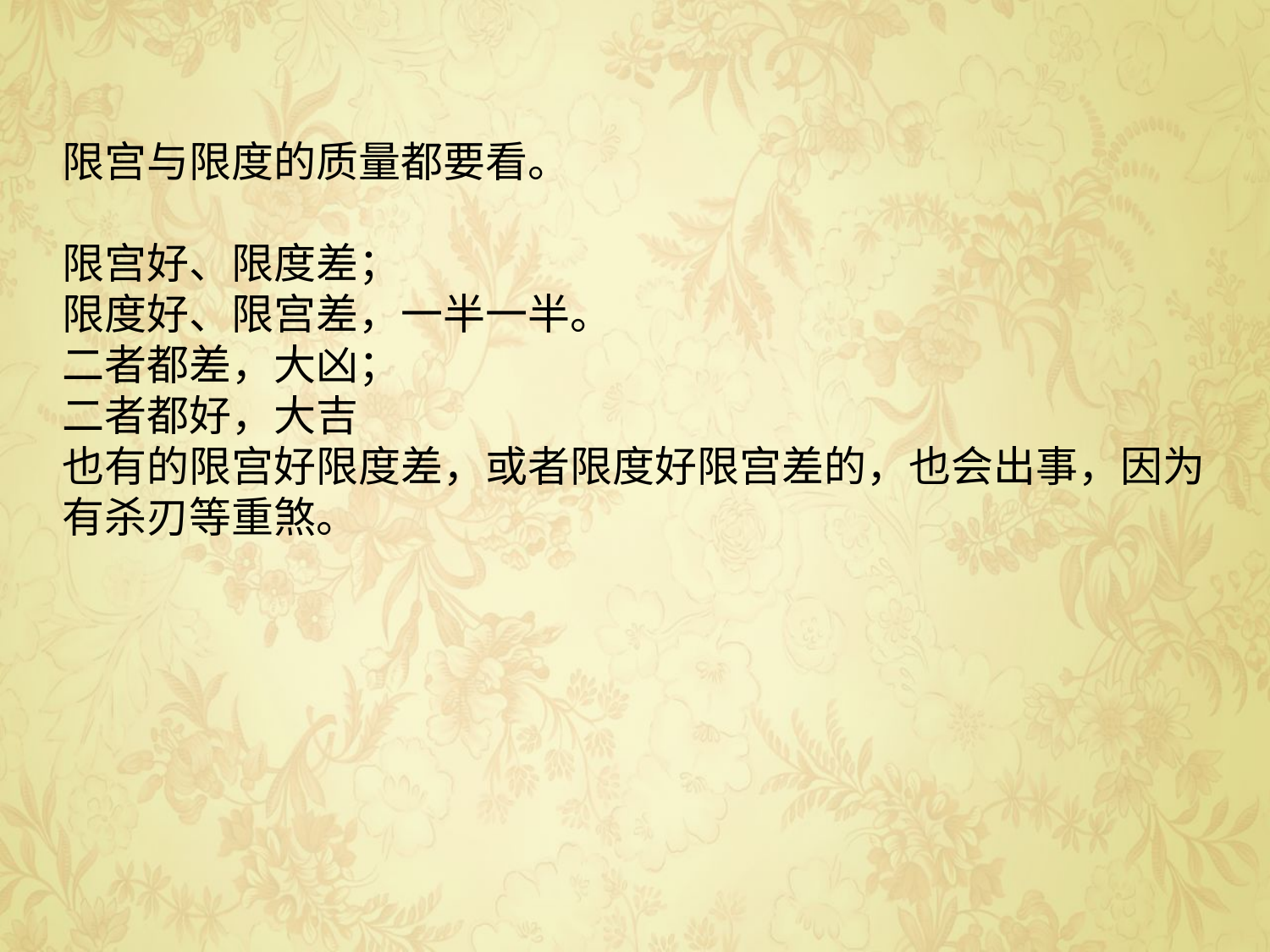

限宫与限度的质量都要看。

限宫好、限度差；
限度好、限宫差，一半一半。
二者都差，大凶；
二者都好，大吉
也有的限宫好限度差，或者限度好限宫差的，也会出事，因为有杀刃等重煞。